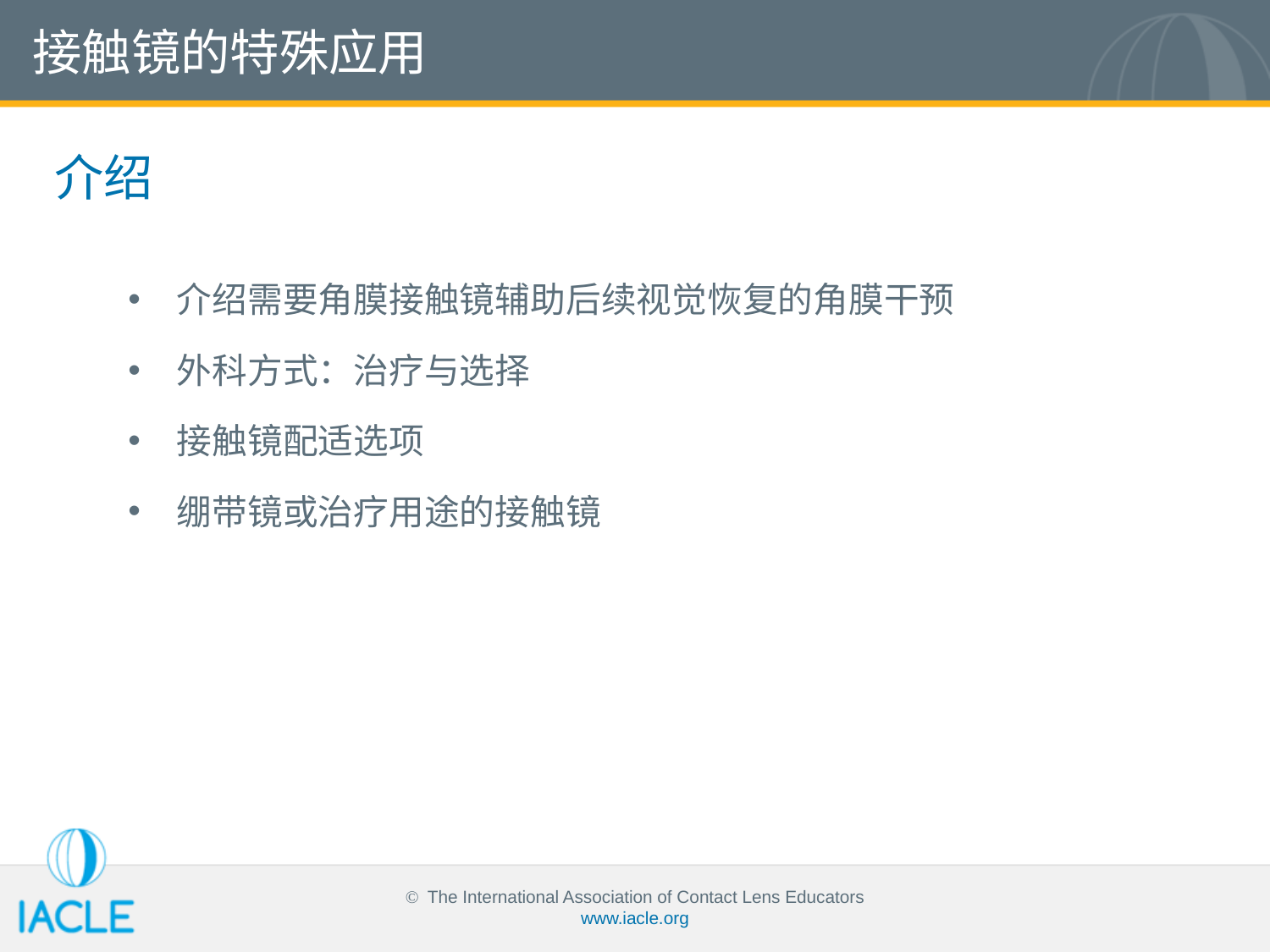

接触镜的特殊应用
介绍
介绍需要角膜接触镜辅助后续视觉恢复的角膜干预
外科方式：治疗与选择
接触镜配适选项
绷带镜或治疗用途的接触镜